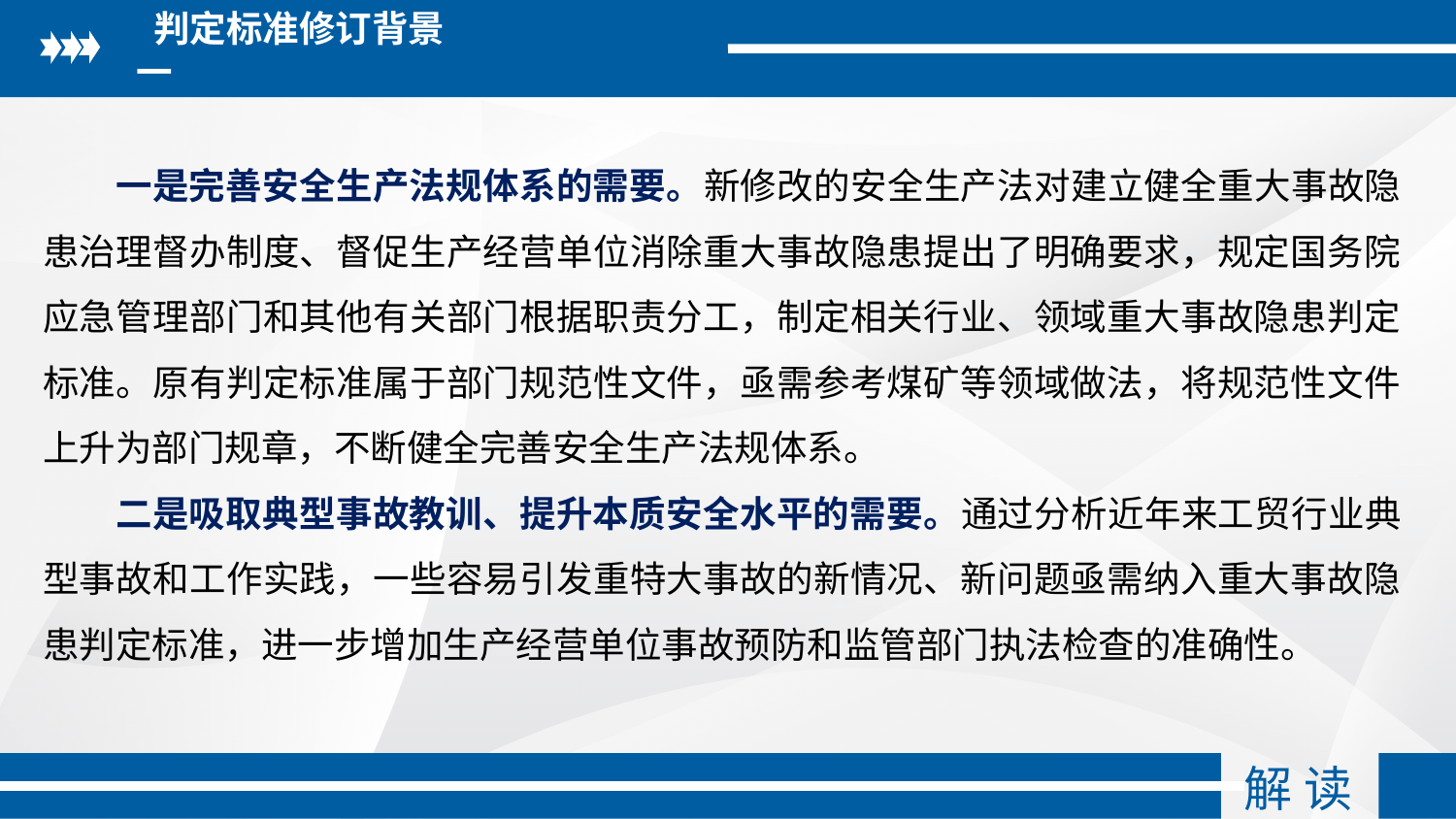

判定标准修订背景一
一是完善安全生产法规体系的需要。新修改的安全生产法对建立健全重大事故隐患治理督办制度、督促生产经营单位消除重大事故隐患提出了明确要求，规定国务院应急管理部门和其他有关部门根据职责分工，制定相关行业、领域重大事故隐患判定标准。原有判定标准属于部门规范性文件，亟需参考煤矿等领域做法，将规范性文件上升为部门规章，不断健全完善安全生产法规体系。
二是吸取典型事故教训、提升本质安全水平的需要。通过分析近年来工贸行业典型事故和工作实践，一些容易引发重特大事故的新情况、新问题亟需纳入重大事故隐患判定标准，进一步增加生产经营单位事故预防和监管部门执法检查的准确性。